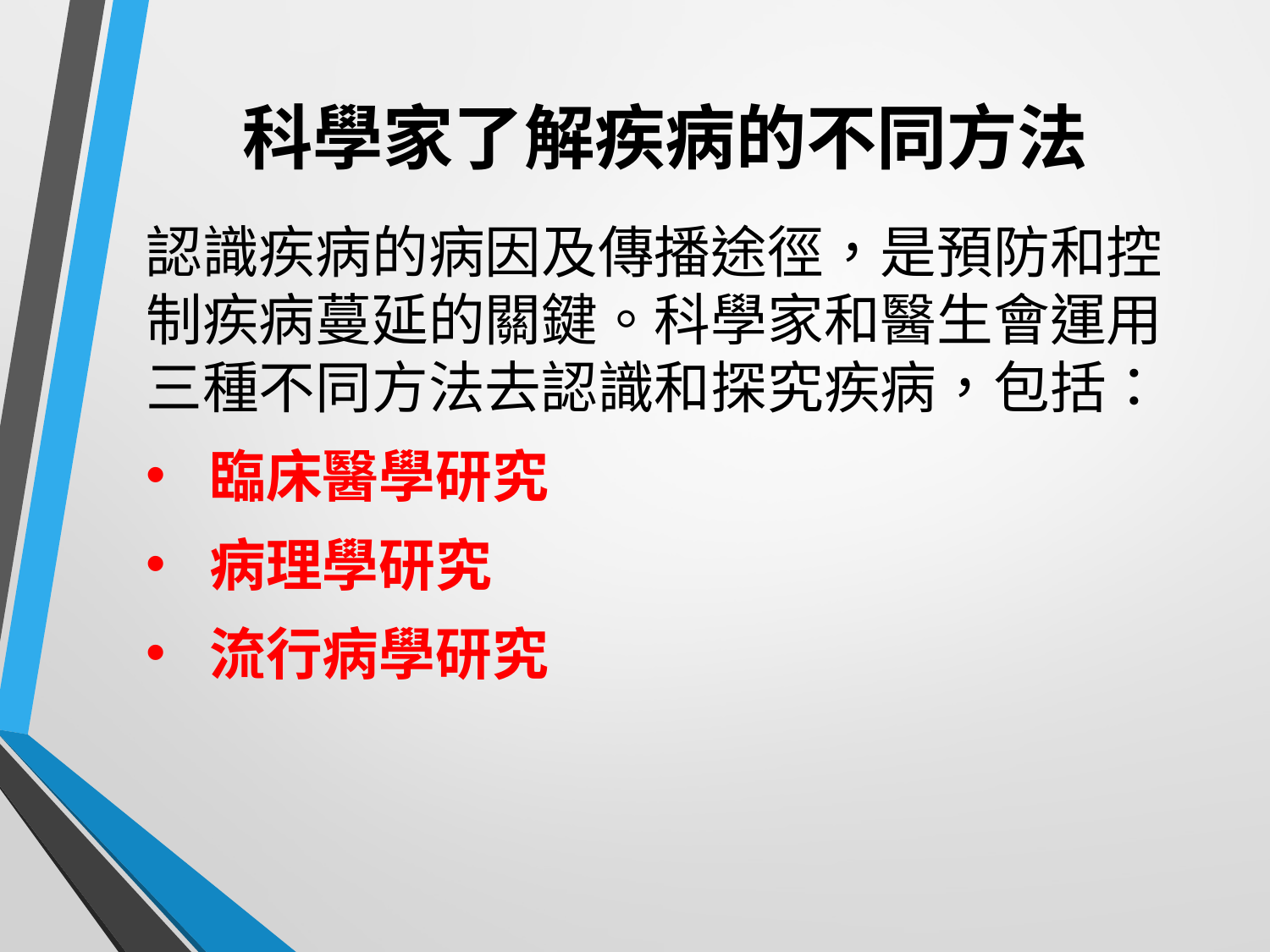

# 科學家了解疾病的不同方法
認識疾病的病因及傳播途徑，是預防和控制疾病蔓延的關鍵。科學家和醫生會運用三種不同方法去認識和探究疾病，包括：
臨床醫學研究
病理學研究
流行病學研究